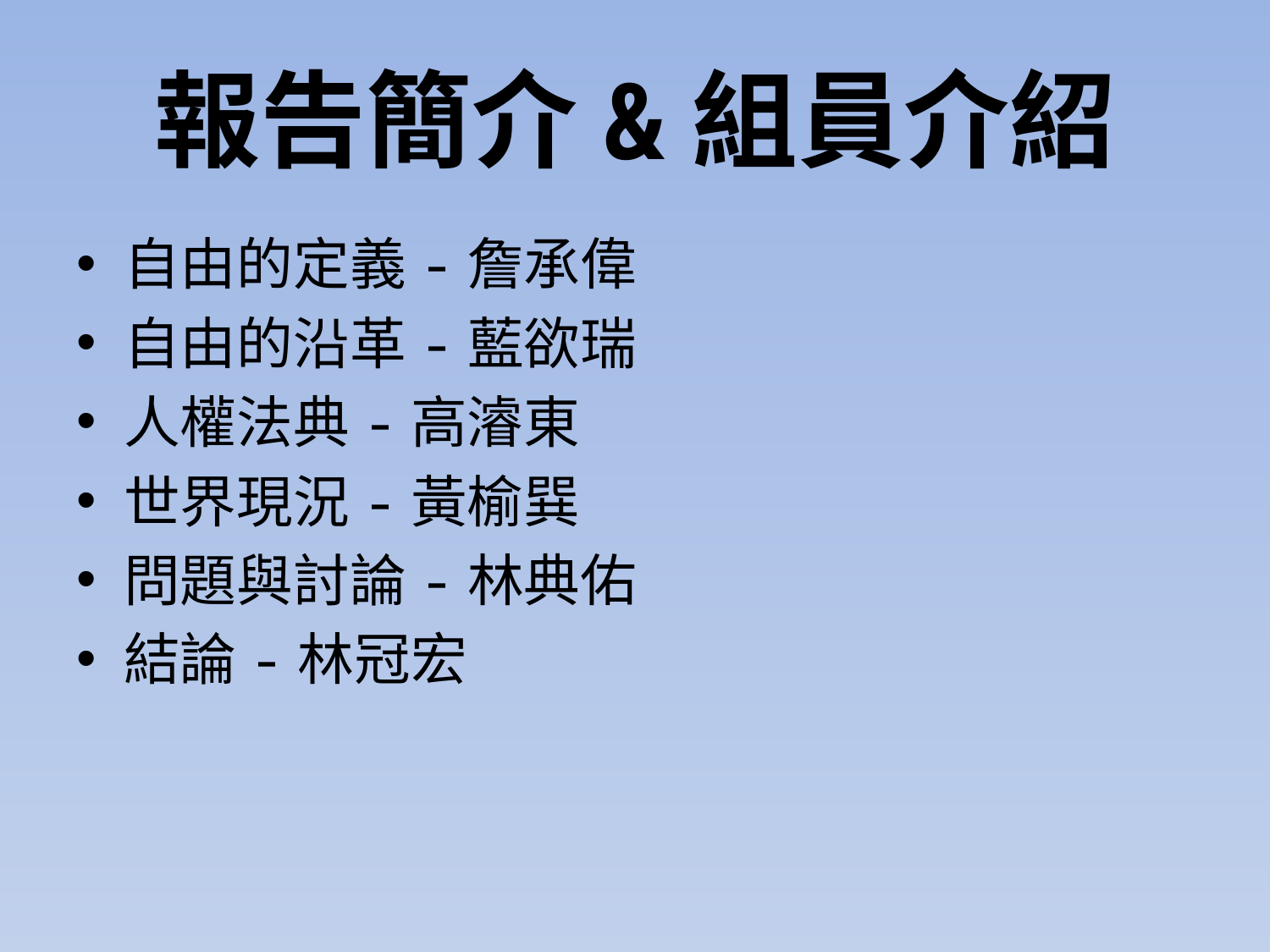

# 報告簡介&組員介紹
自由的定義-詹承偉
自由的沿革-藍欲瑞
人權法典-高濬東
世界現況-黃榆巽
問題與討論-林典佑
結論-林冠宏